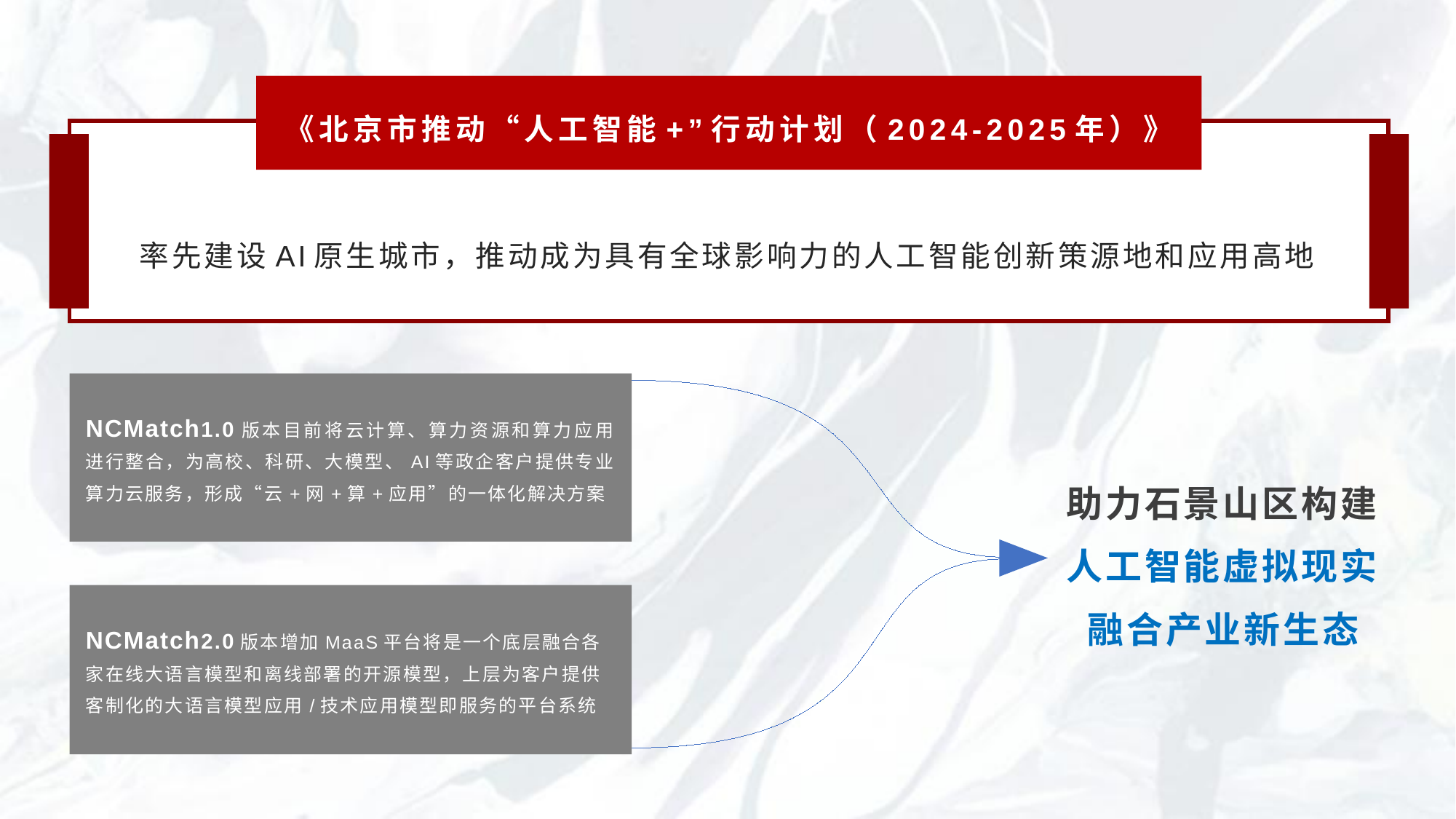

《北京市推动“人工智能+”行动计划（2024-2025年）》

率先建设AI原生城市，推动成为具有全球影响力的人工智能创新策源地和应用高地
NCMatch1.0版本目前将云计算、算力资源和算力应用进行整合，为高校、科研、大模型、AI等政企客户提供专业算力云服务，形成“云+网+算+应用”的一体化解决方案

助力石景山区构建人工智能虚拟现实融合产业新生态

NCMatch2.0版本增加MaaS平台将是一个底层融合各家在线大语言模型和离线部署的开源模型，上层为客户提供客制化的大语言模型应用/技术应用模型即服务的平台系统